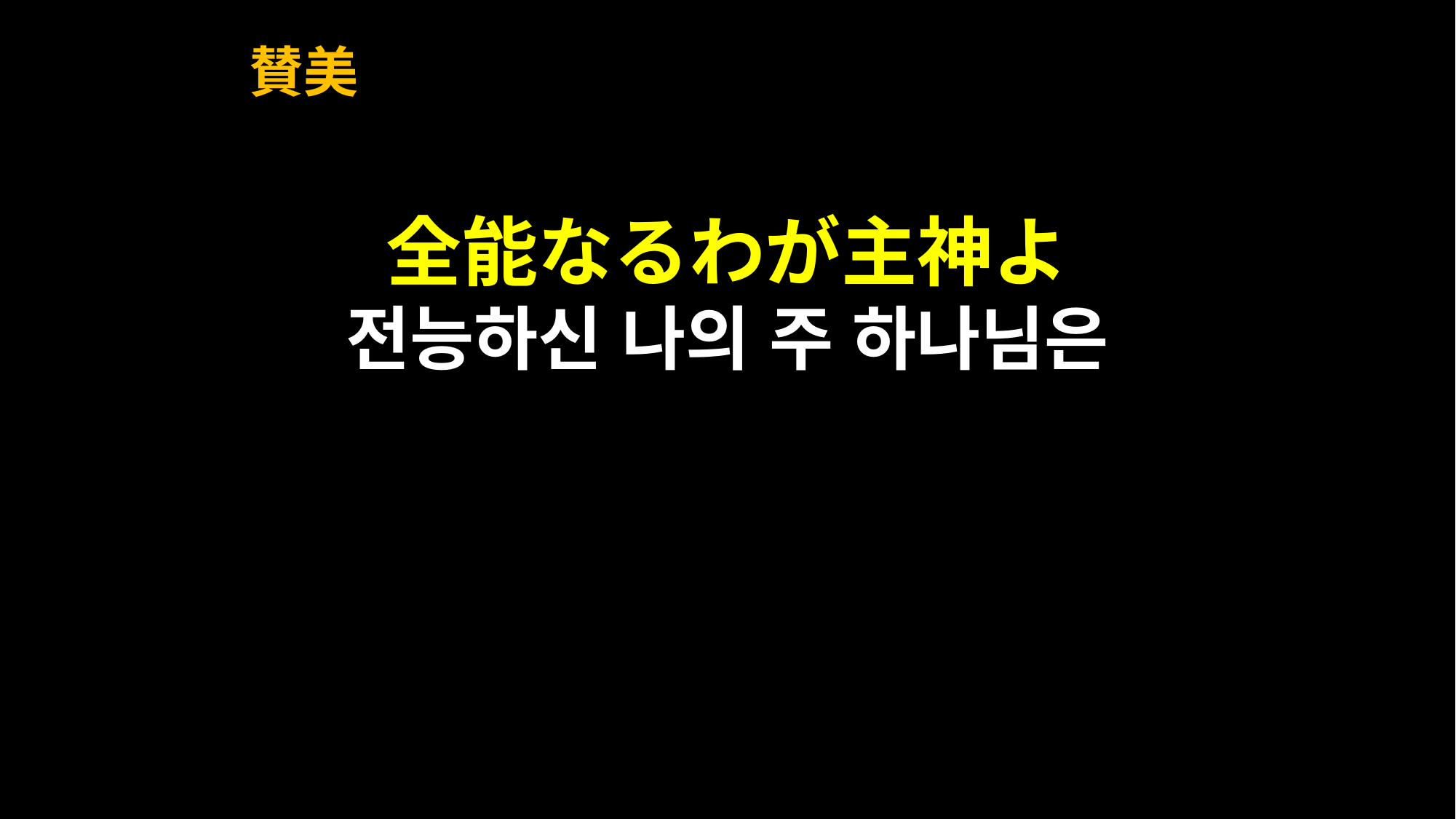

賛美
           　ぜんのう                     しゅ かみ
全能なるわが主神よ
전능하신 나의 주 하나님은
キリストは生きておられる（新聖歌257）